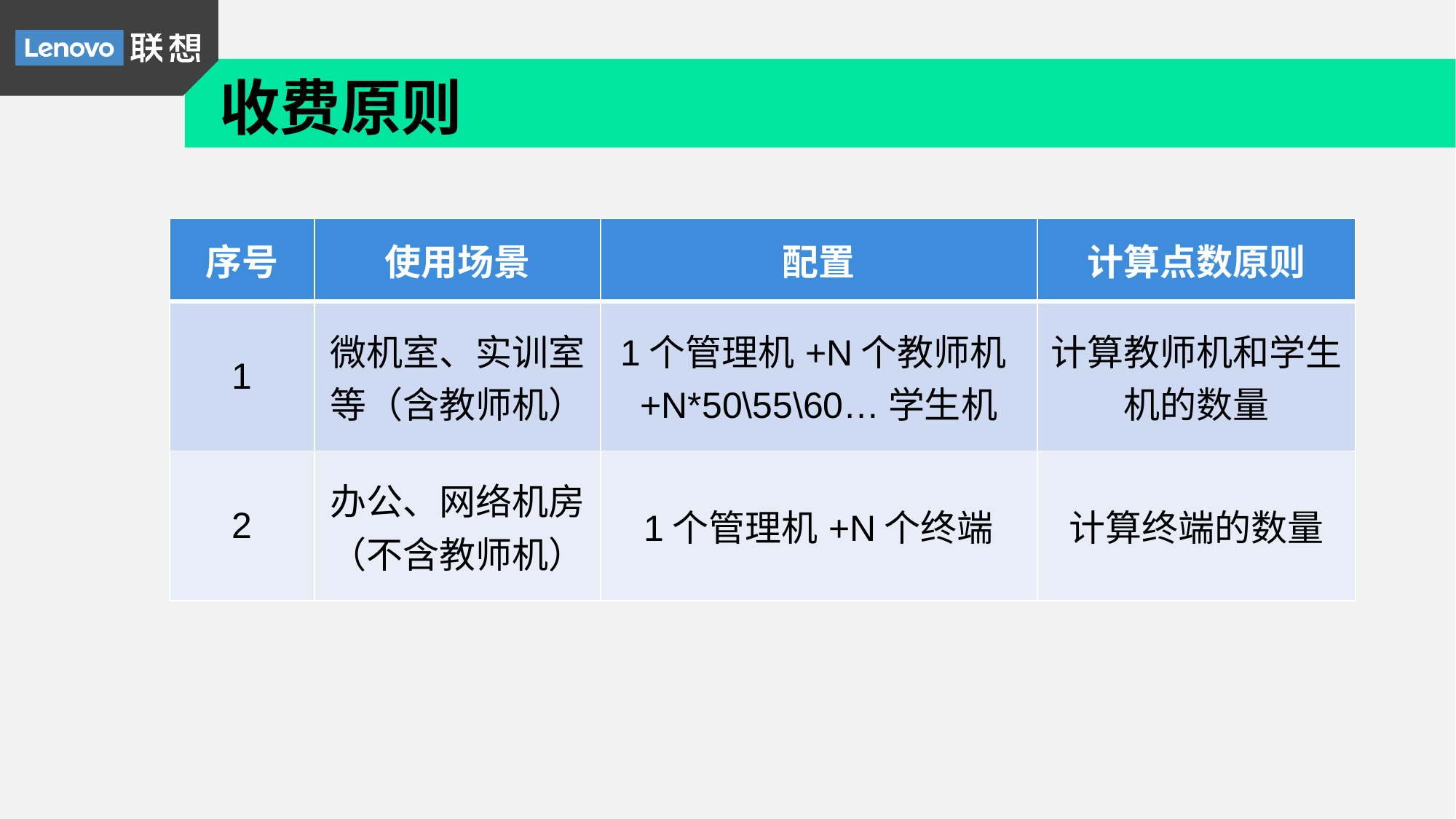

收费原则
| 序号 | 使用场景 | 配置 | 计算点数原则 |
| --- | --- | --- | --- |
| 1 | 微机室、实训室等（含教师机） | 1个管理机+N个教师机+N\*50\55\60…学生机 | 计算教师机和学生机的数量 |
| 2 | 办公、网络机房（不含教师机） | 1个管理机+N个终端 | 计算终端的数量 |